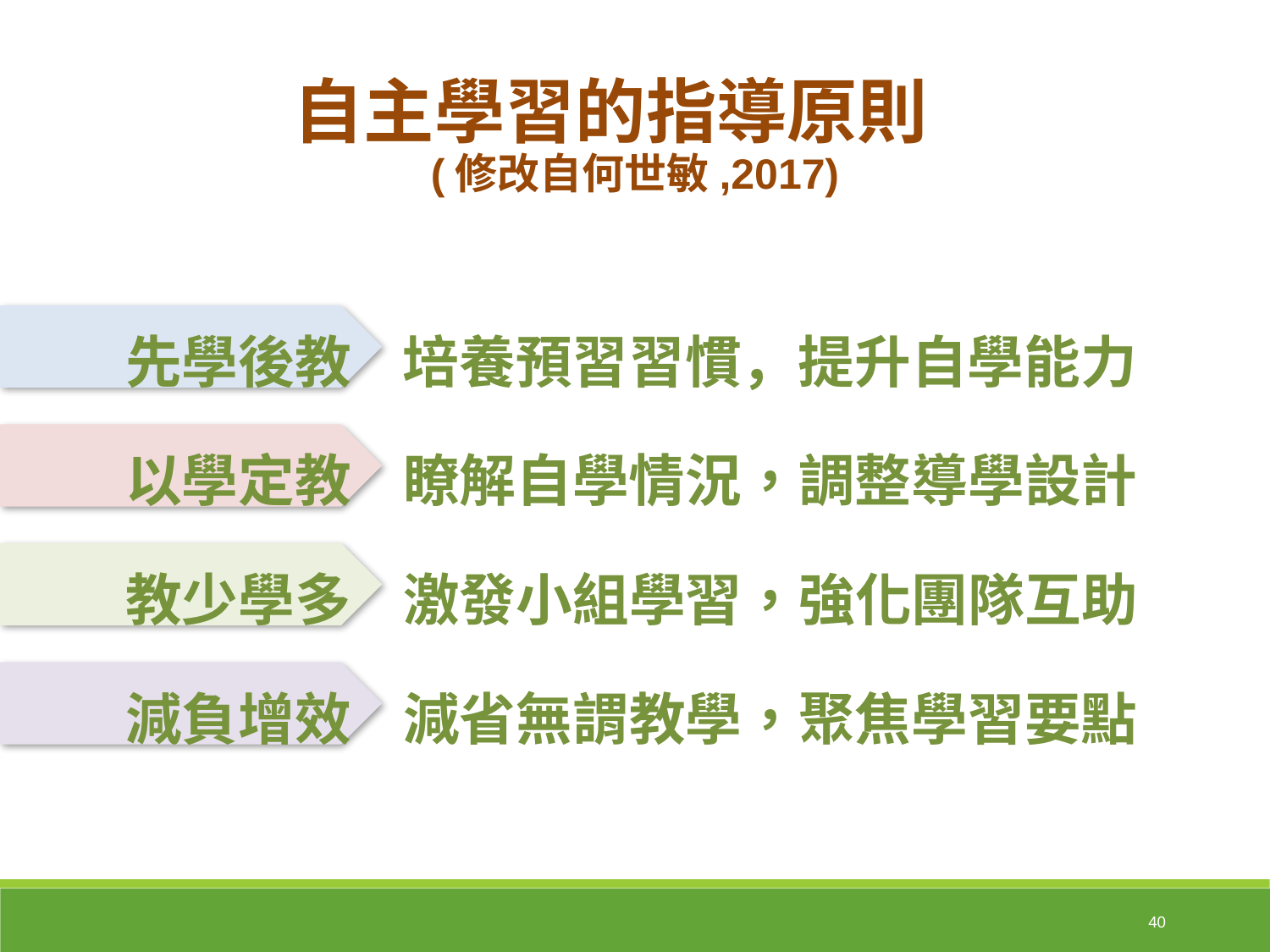

自主學習的指導原則
(修改自何世敏,2017)
先學後教    培養預習習慣，提升自學能力
以學定教    瞭解自學情況，調整導學設計
教少學多    激發小組學習，強化團隊互助
減負增效    減省無謂教學，聚焦學習要點

40